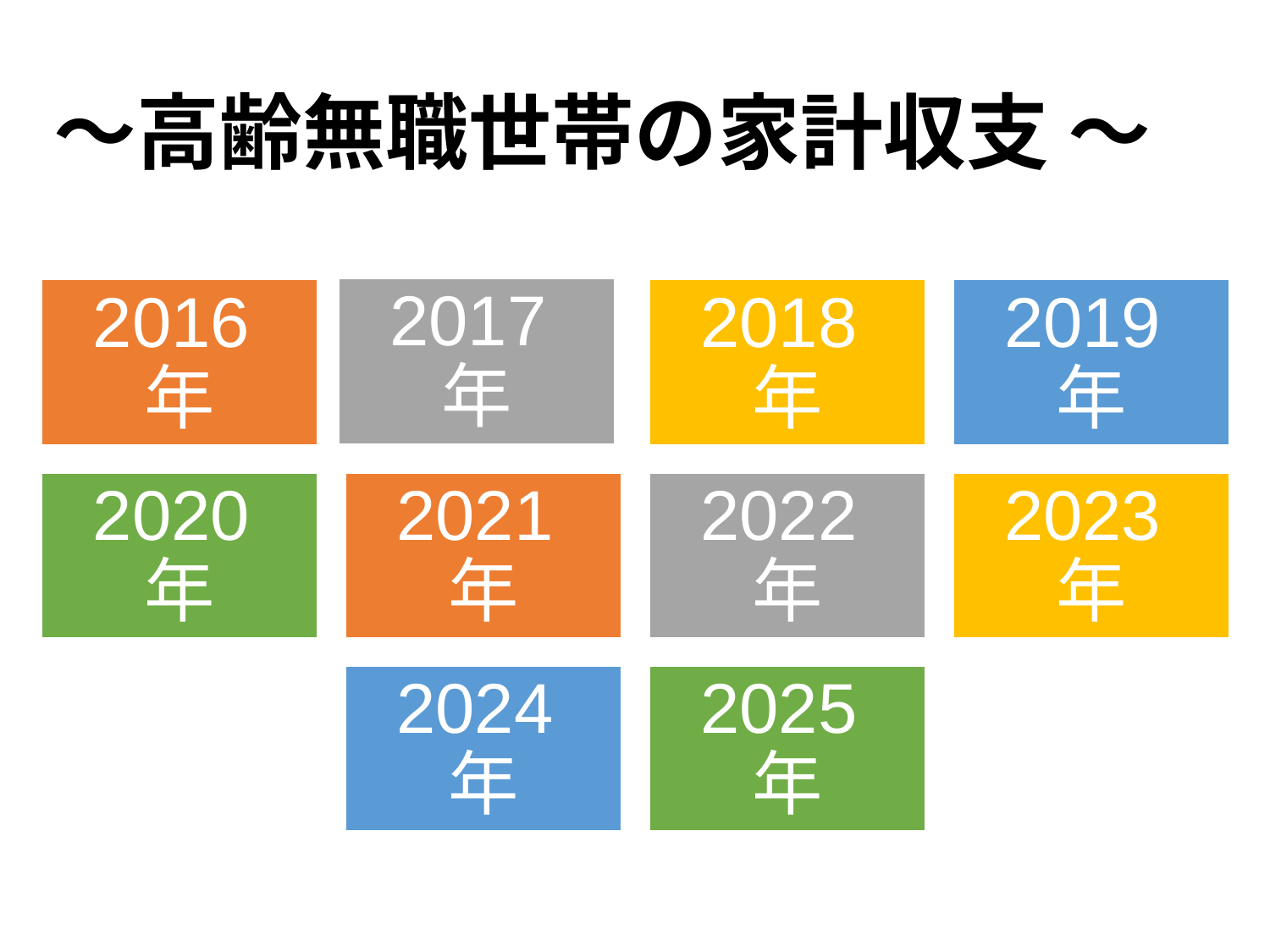

# ～高齢無職世帯の家計収支 ～
2016年
2017年
2018年
2019年
2020年
2021年
2022年
2023年
2024年
2025年